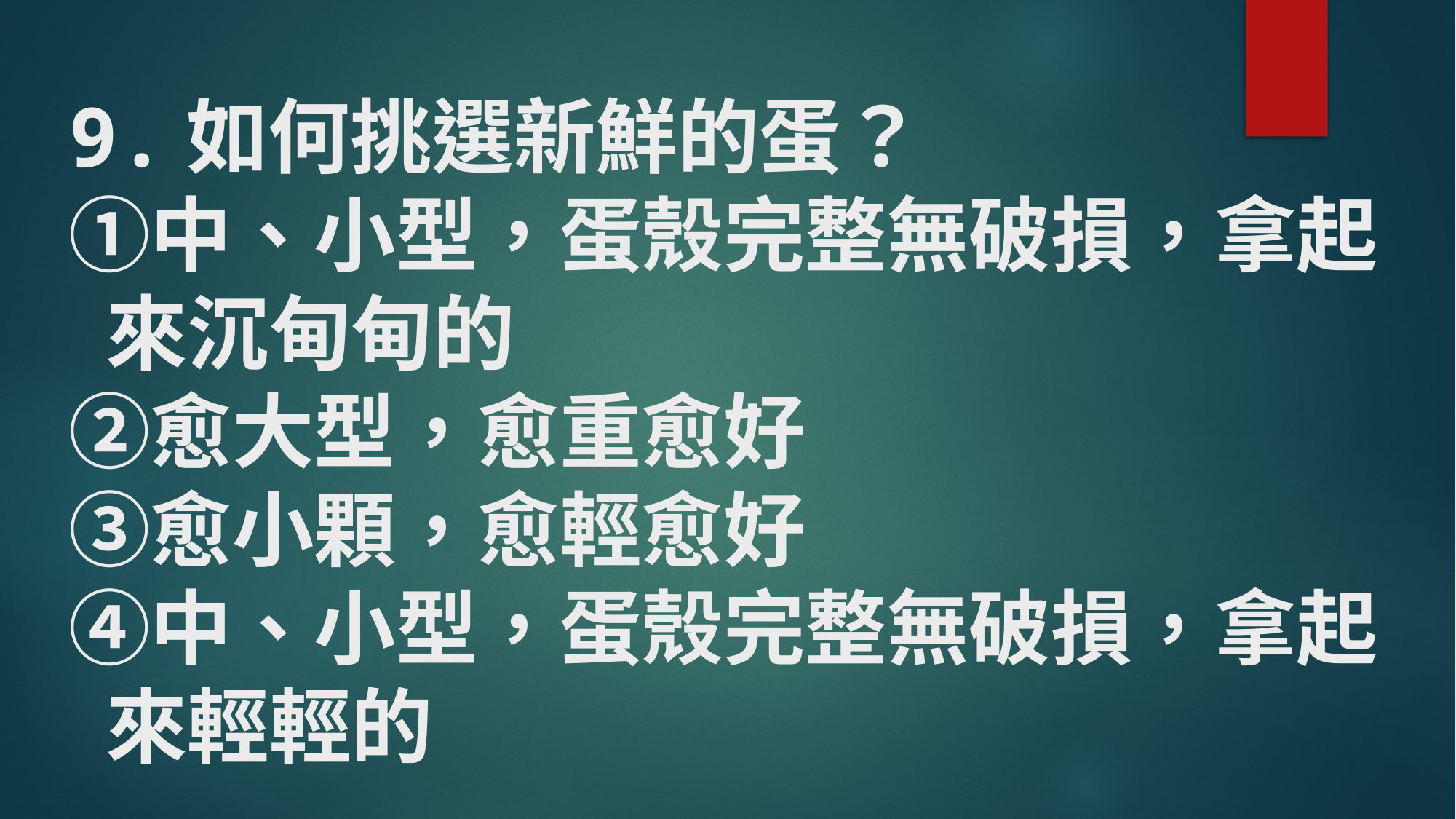

# 9.如何挑選新鮮的蛋？ ①中、小型，蛋殼完整無破損，拿起 來沉甸甸的 ②愈大型，愈重愈好 ③愈小顆，愈輕愈好 ④中、小型，蛋殼完整無破損，拿起 來輕輕的